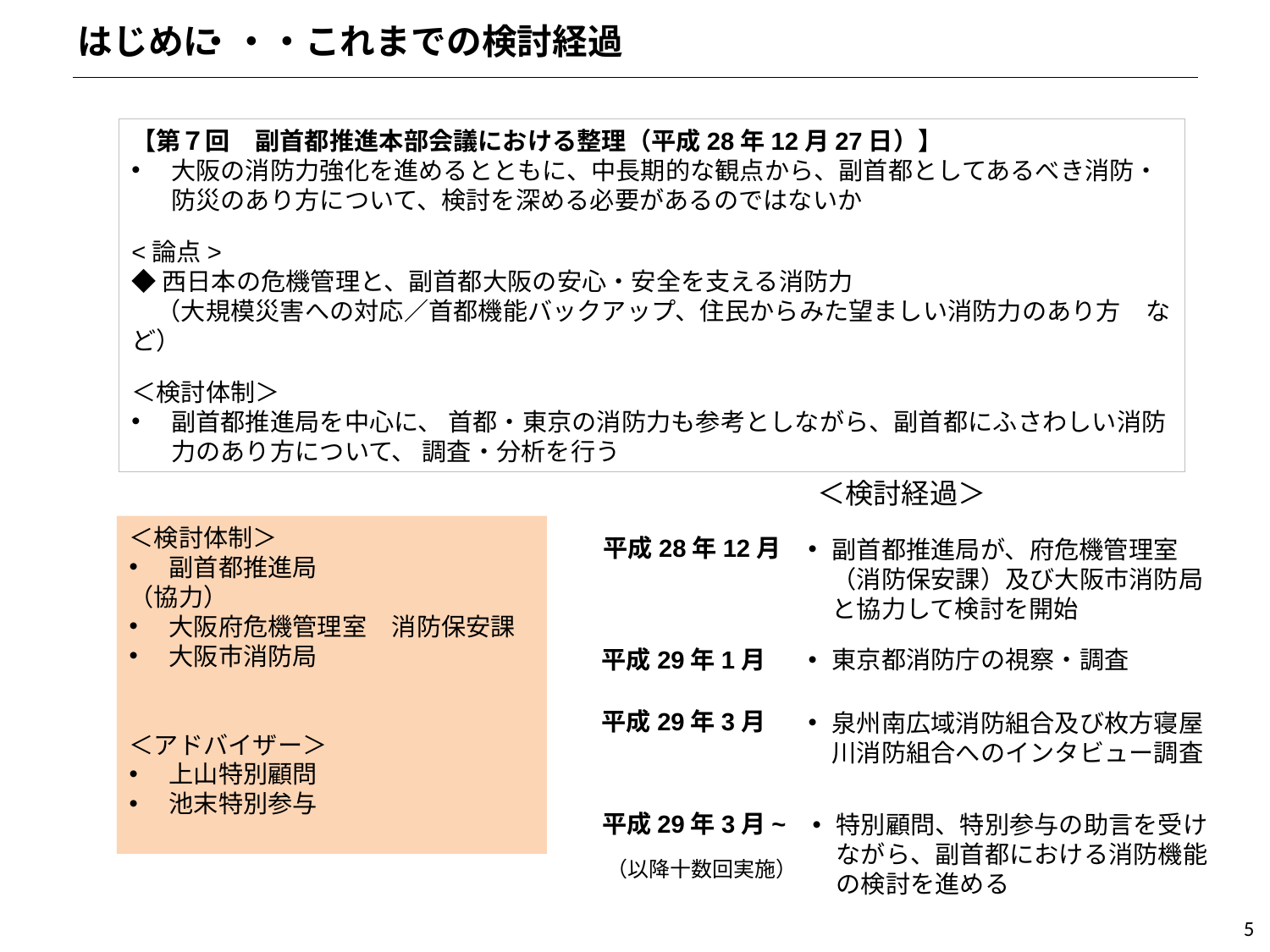

はじめに
・・・これまでの検討経過
【第７回　副首都推進本部会議における整理（平成28年12月27日）】
大阪の消防力強化を進めるとともに、中長期的な観点から、副首都としてあるべき消防・防災のあり方について、検討を深める必要があるのではないか

<論点>
◆西日本の危機管理と、副首都大阪の安心・安全を支える消防力
　（大規模災害への対応／首都機能バックアップ、住民からみた望ましい消防力のあり方　など）

＜検討体制＞
副首都推進局を中心に、 首都・東京の消防力も参考としながら、副首都にふさわしい消防力のあり方について、 調査・分析を行う
＜検討経過＞
＜検討体制＞
副首都推進局
（協力）
大阪府危機管理室　消防保安課
大阪市消防局

＜アドバイザー＞
上山特別顧問
池末特別参与

平成28年12月
副首都推進局が、府危機管理室（消防保安課）及び大阪市消防局と協力して検討を開始
平成29年1月
東京都消防庁の視察・調査
平成29年3月
泉州南広域消防組合及び枚方寝屋川消防組合へのインタビュー調査
平成29年3月~
特別顧問、特別参与の助言を受けながら、副首都における消防機能の検討を進める
（以降十数回実施）
5